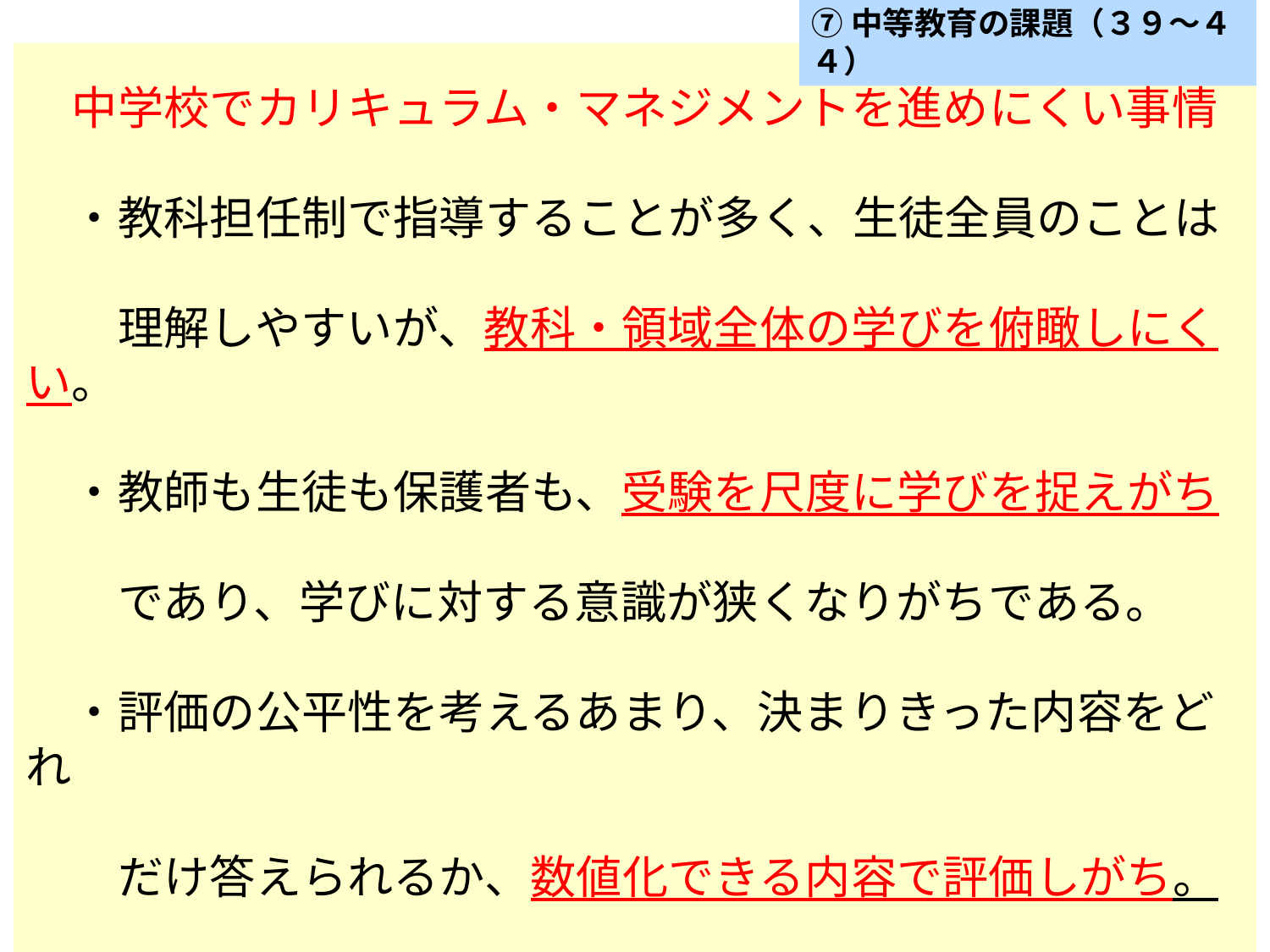

⑦中等教育の課題（３９～４４）

　中学校でカリキュラム・マネジメントを進めにくい事情

　・教科担任制で指導することが多く、生徒全員のことは

　　理解しやすいが、教科・領域全体の学びを俯瞰しにくい。

　・教師も生徒も保護者も、受験を尺度に学びを捉えがち

　　であり、学びに対する意識が狭くなりがちである。

　・評価の公平性を考えるあまり、決まりきった内容をどれ

　　だけ答えられるか、数値化できる内容で評価しがち。

　・カリ・マネや主体的な学びの指導経験が不足している。